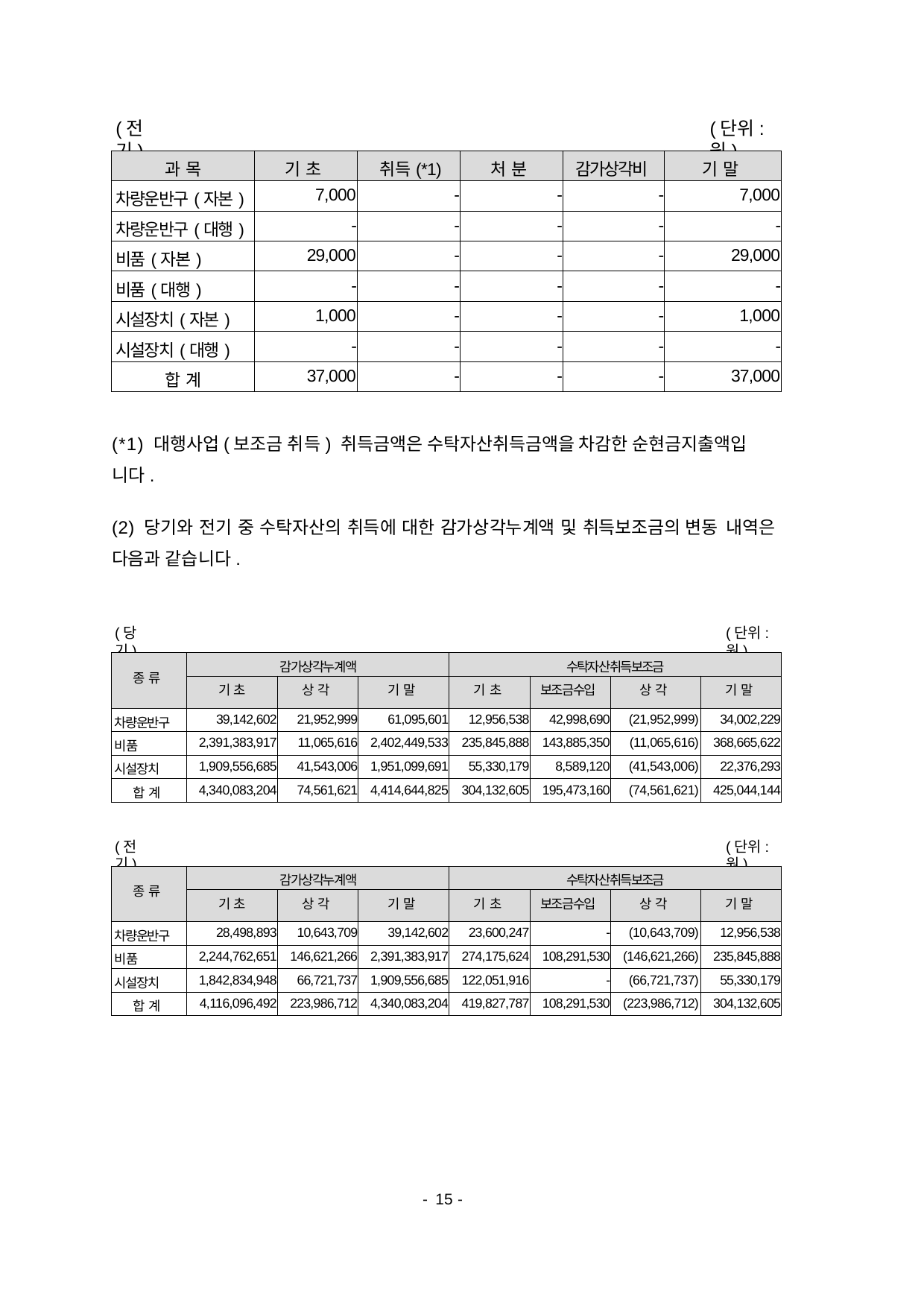

(전기)
(단위: 원)
| 과 목 | 기 초 | 취득(\*1) | 처 분 | 감가상각비 | 기 말 |
| --- | --- | --- | --- | --- | --- |
| 차량운반구(자본) | 7,000 | - | - | - | 7,000 |
| 차량운반구(대행) | - | - | - | - | - |
| 비품(자본) | 29,000 | - | - | - | 29,000 |
| 비품(대행) | - | - | - | - | - |
| 시설장치(자본) | 1,000 | - | - | - | 1,000 |
| 시설장치(대행) | - | - | - | - | - |
| 합 계 | 37,000 | - | - | - | 37,000 |
(*1) 대행사업(보조금 취득) 취득금액은 수탁자산취득금액을 차감한 순현금지출액입  니다.

(2) 당기와 전기 중 수탁자산의 취득에 대한 감가상각누계액 및 취득보조금의 변동  내역은 다음과 같습니다.
(당기)
(단위: 원)
| 종 류 | 감가상각누계액 |  |  | 수탁자산취득보조금 |  |  |  |
| --- | --- | --- | --- | --- | --- | --- | --- |
|  | 기 초 | 상 각 | 기 말 | 기 초 | 보조금수입 | 상 각 | 기 말 |
| 차량운반구 | 39,142,602 | 21,952,999 | 61,095,601 | 12,956,538 | 42,998,690 | (21,952,999) | 34,002,229 |
| 비품 | 2,391,383,917 | 11,065,616 | 2,402,449,533 | 235,845,888 | 143,885,350 | (11,065,616) | 368,665,622 |
| 시설장치 | 1,909,556,685 | 41,543,006 | 1,951,099,691 | 55,330,179 | 8,589,120 | (41,543,006) | 22,376,293 |
| 합 계 | 4,340,083,204 | 74,561,621 | 4,414,644,825 | 304,132,605 | 195,473,160 | (74,561,621) | 425,044,144 |
(전기)
(단위: 원)
| 종 류 | 감가상각누계액 |  |  | 수탁자산취득보조금 |  |  |  |
| --- | --- | --- | --- | --- | --- | --- | --- |
|  | 기 초 | 상 각 | 기 말 | 기 초 | 보조금수입 | 상 각 | 기 말 |
| 차량운반구 | 28,498,893 | 10,643,709 | 39,142,602 | 23,600,247 | - | (10,643,709) | 12,956,538 |
| 비품 | 2,244,762,651 | 146,621,266 | 2,391,383,917 | 274,175,624 | 108,291,530 | (146,621,266) | 235,845,888 |
| 시설장치 | 1,842,834,948 | 66,721,737 | 1,909,556,685 | 122,051,916 | - | (66,721,737) | 55,330,179 |
| 합 계 | 4,116,096,492 | 223,986,712 | 4,340,083,204 | 419,827,787 | 108,291,530 | (223,986,712) | 304,132,605 |
- 15 -